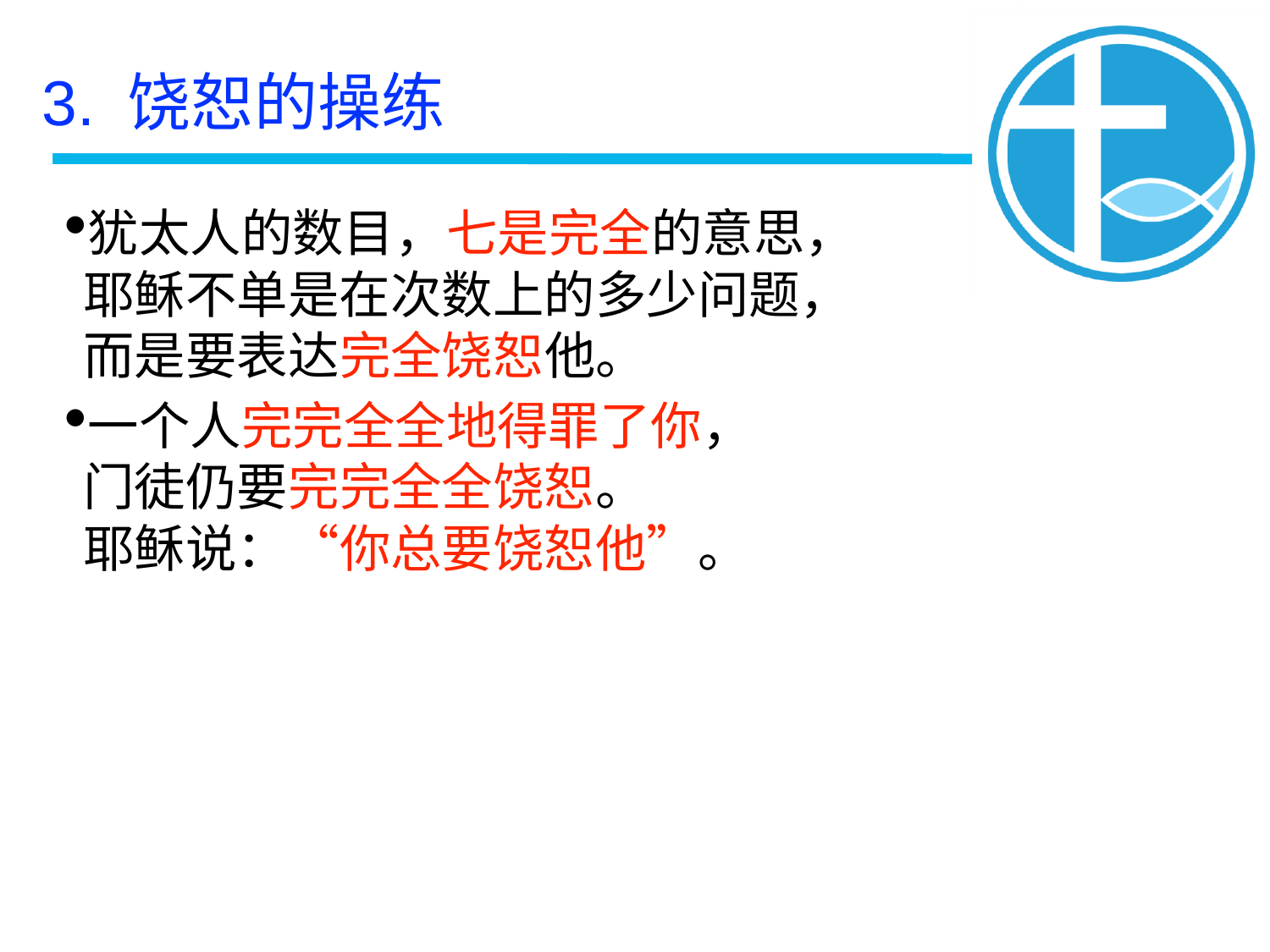

3. 饶恕的操练
犹太人的数目，七是完全的意思，
耶稣不单是在次数上的多少问题，
而是要表达完全饶恕他。
一个人完完全全地得罪了你，
门徒仍要完完全全饶恕。
耶稣说：“你总要饶恕他”。